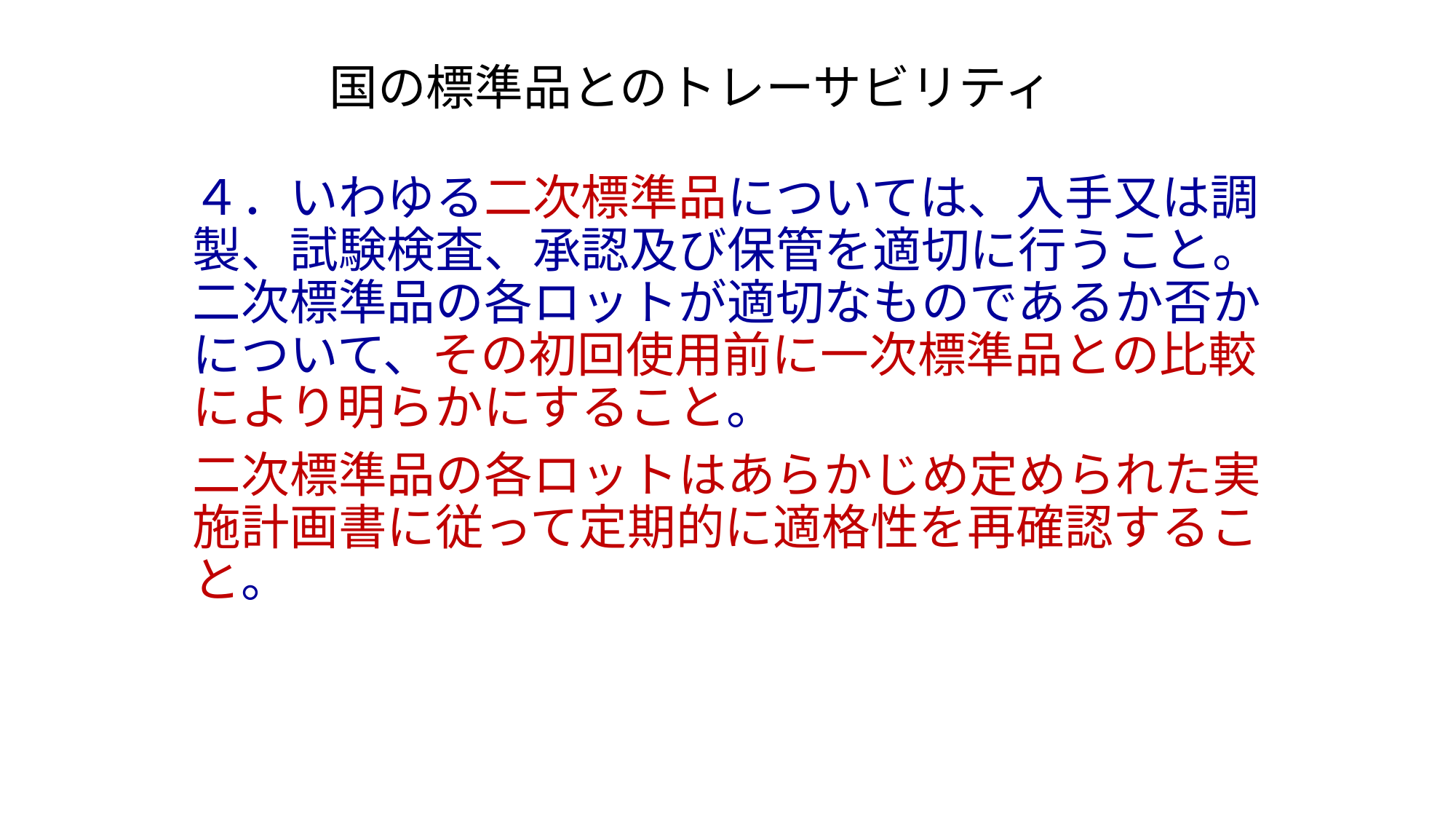

# 国の標準品とのトレーサビリティ
４．いわゆる二次標準品については、入手又は調製、試験検査、承認及び保管を適切に行うこと。二次標準品の各ロットが適切なものであるか否かについて、その初回使用前に一次標準品との比較により明らかにすること。
二次標準品の各ロットはあらかじめ定められた実施計画書に従って定期的に適格性を再確認すること。